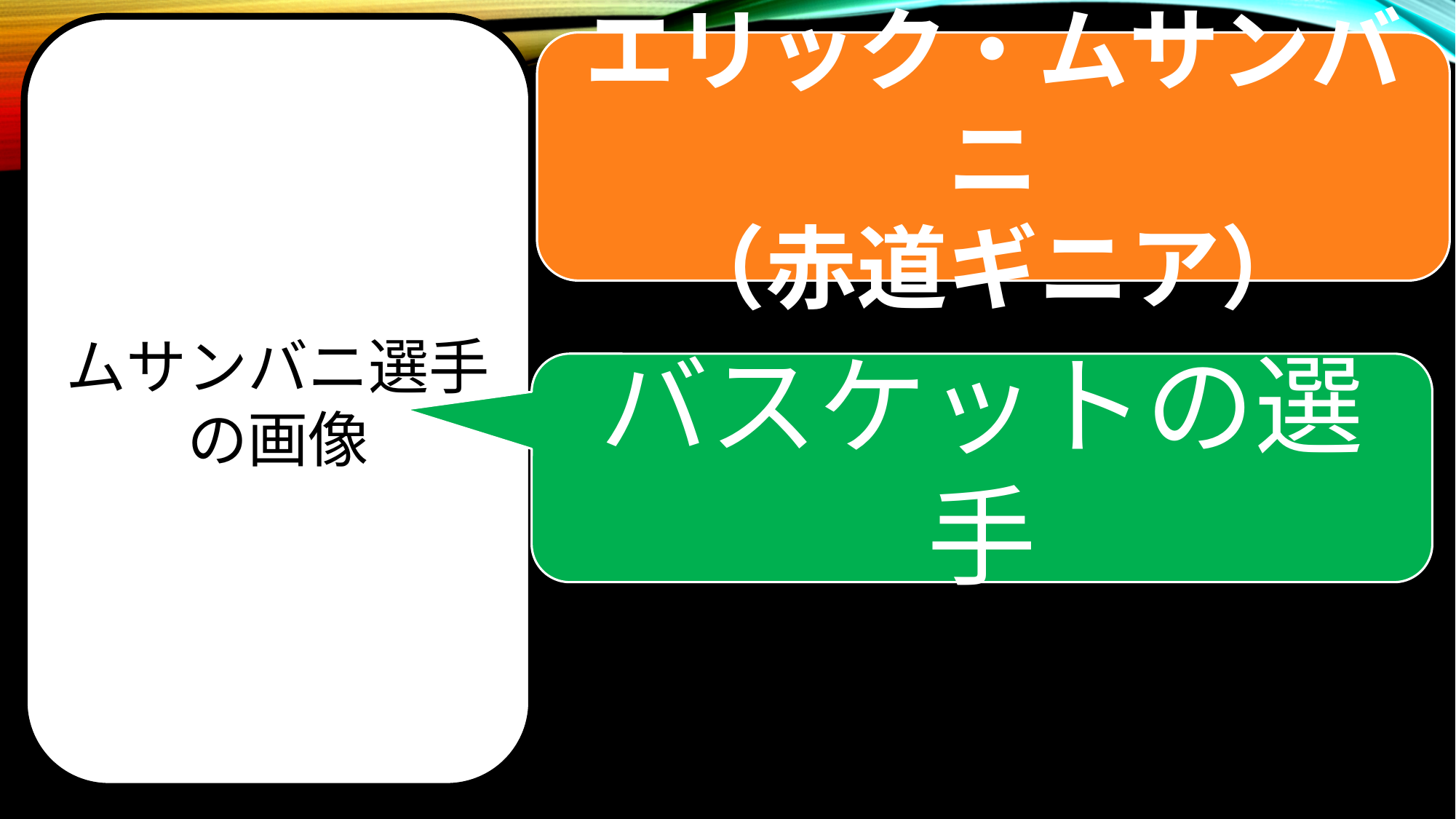

ムサンバニ選手の画像
エリック・ムサンバニ
（赤道ギニア）
#

バスケットの選手